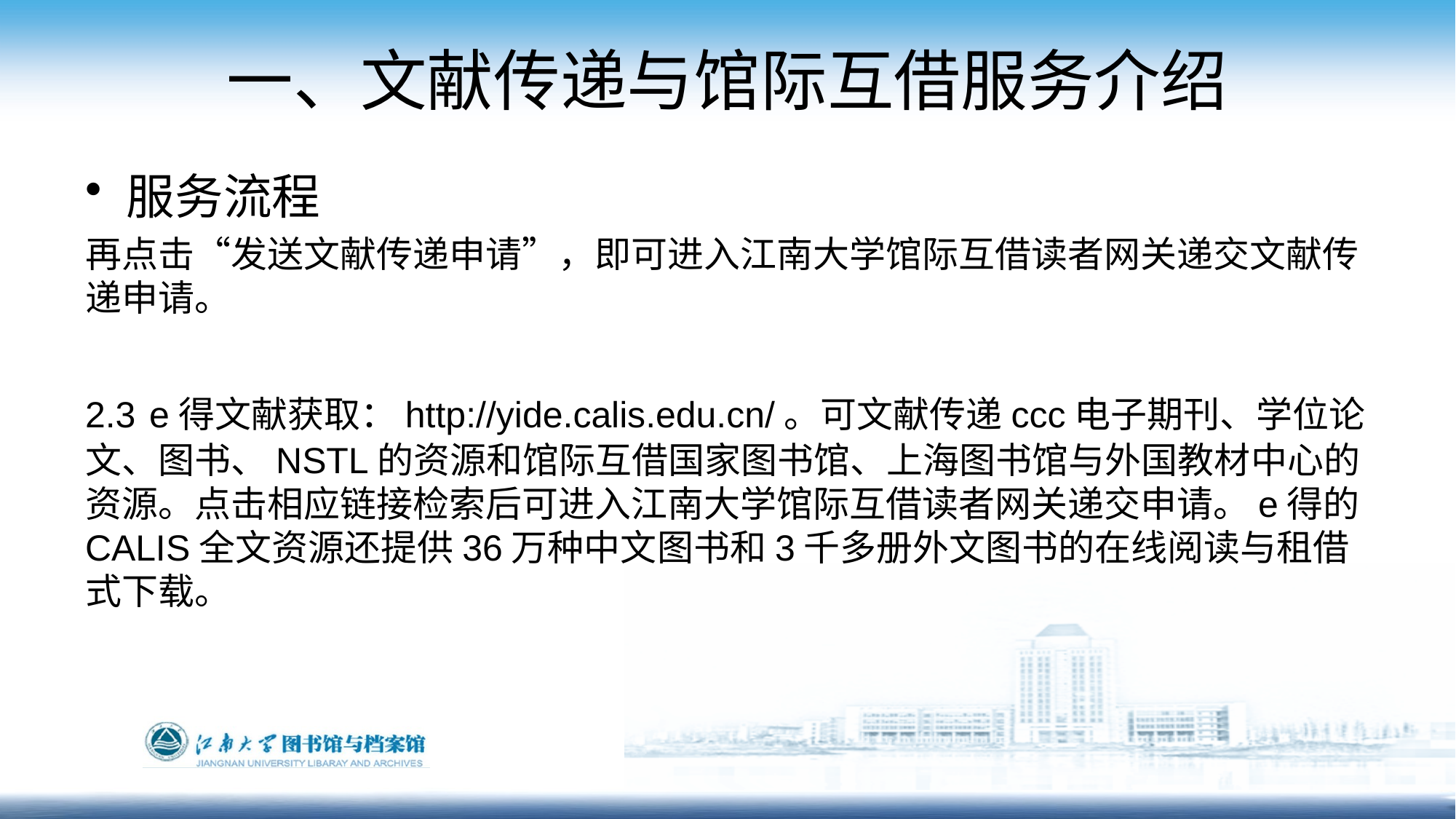

# 一、文献传递与馆际互借服务介绍
服务流程
再点击“发送文献传递申请”，即可进入江南大学馆际互借读者网关递交文献传递申请。

2.3 e得文献获取：http://yide.calis.edu.cn/。可文献传递ccc电子期刊、学位论文、图书、NSTL的资源和馆际互借国家图书馆、上海图书馆与外国教材中心的资源。点击相应链接检索后可进入江南大学馆际互借读者网关递交申请。e得的CALIS全文资源还提供36万种中文图书和3千多册外文图书的在线阅读与租借式下载。